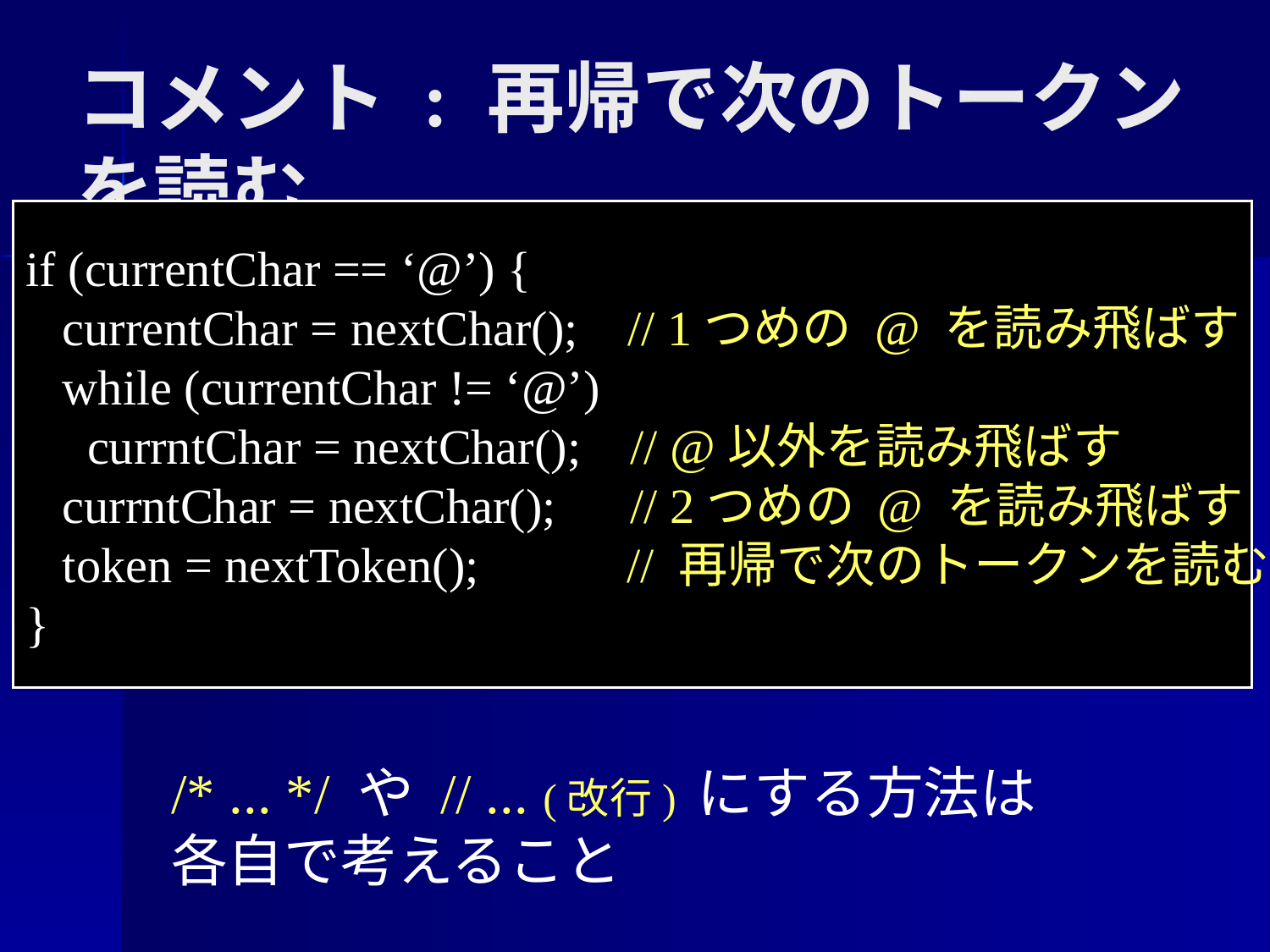

# コメント : 再帰で次のトークンを読む
if (currentChar == ‘@’) {
   currentChar = nextChar();    // 1つめの @ を読み飛ばす
   while (currentChar != ‘@’)
     currntChar = nextChar();    // @以外を読み飛ばす
   currntChar = nextChar();      // 2つめの @ を読み飛ばす
   token = nextToken();            // 再帰で次のトークンを読む
}
/* ... */ や // ... (改行) にする方法は
各自で考えること